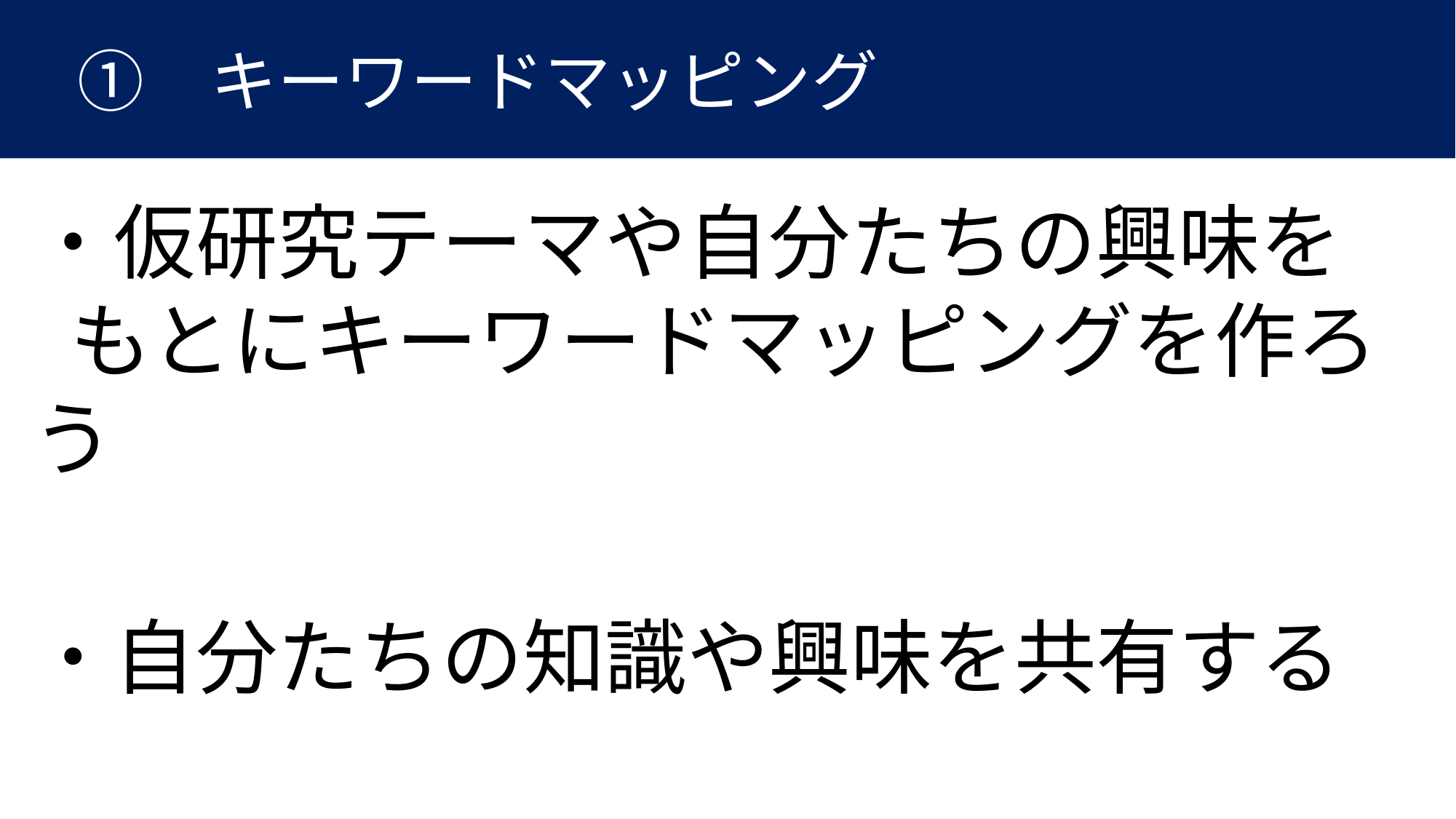

①　キーワードマッピング
・仮研究テーマや自分たちの興味を
 もとにキーワードマッピングを作ろう

・自分たちの知識や興味を共有する